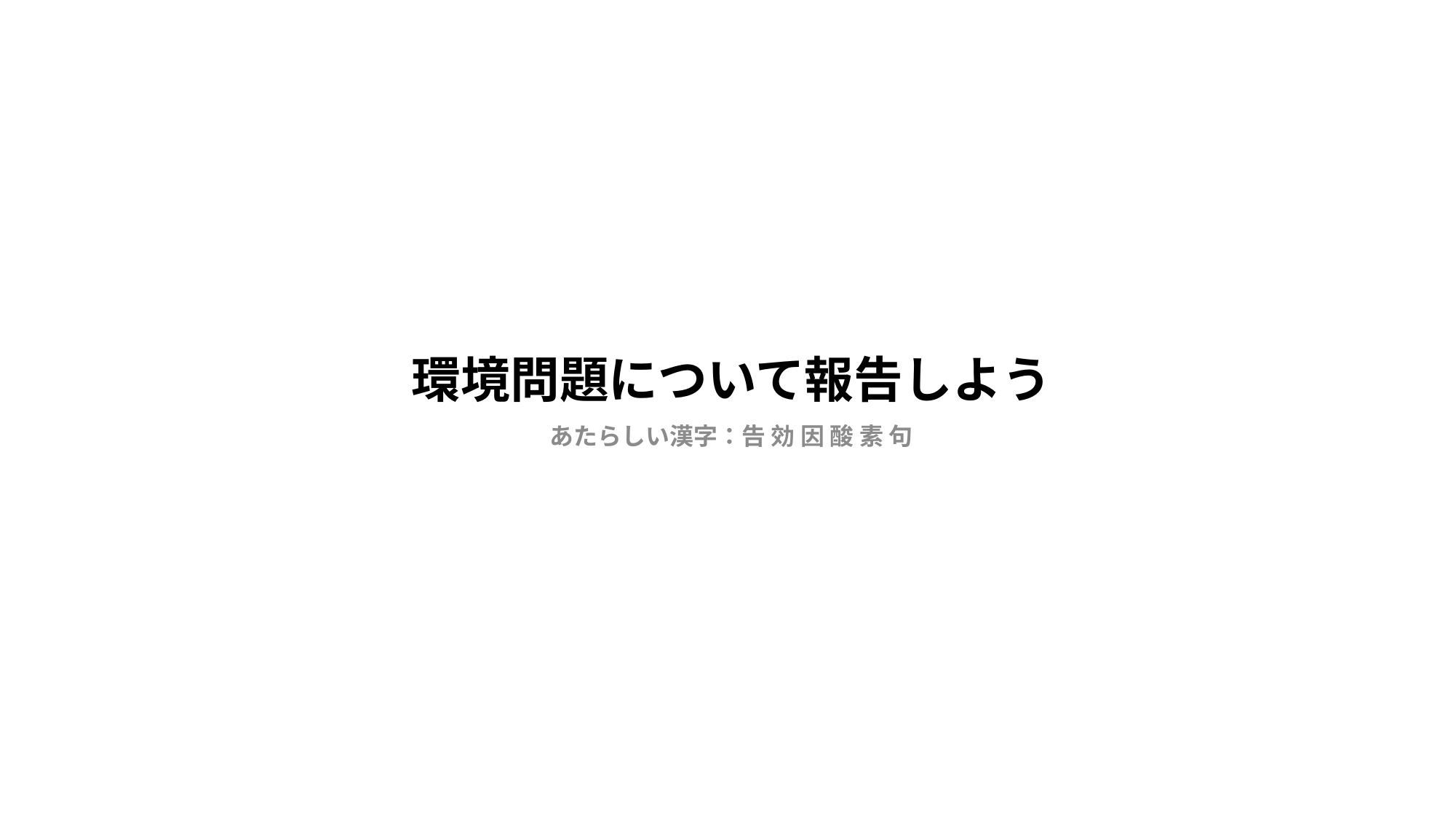

# 環境問題について報告しよう
あたらしい漢字：告 効 因 酸 素 句